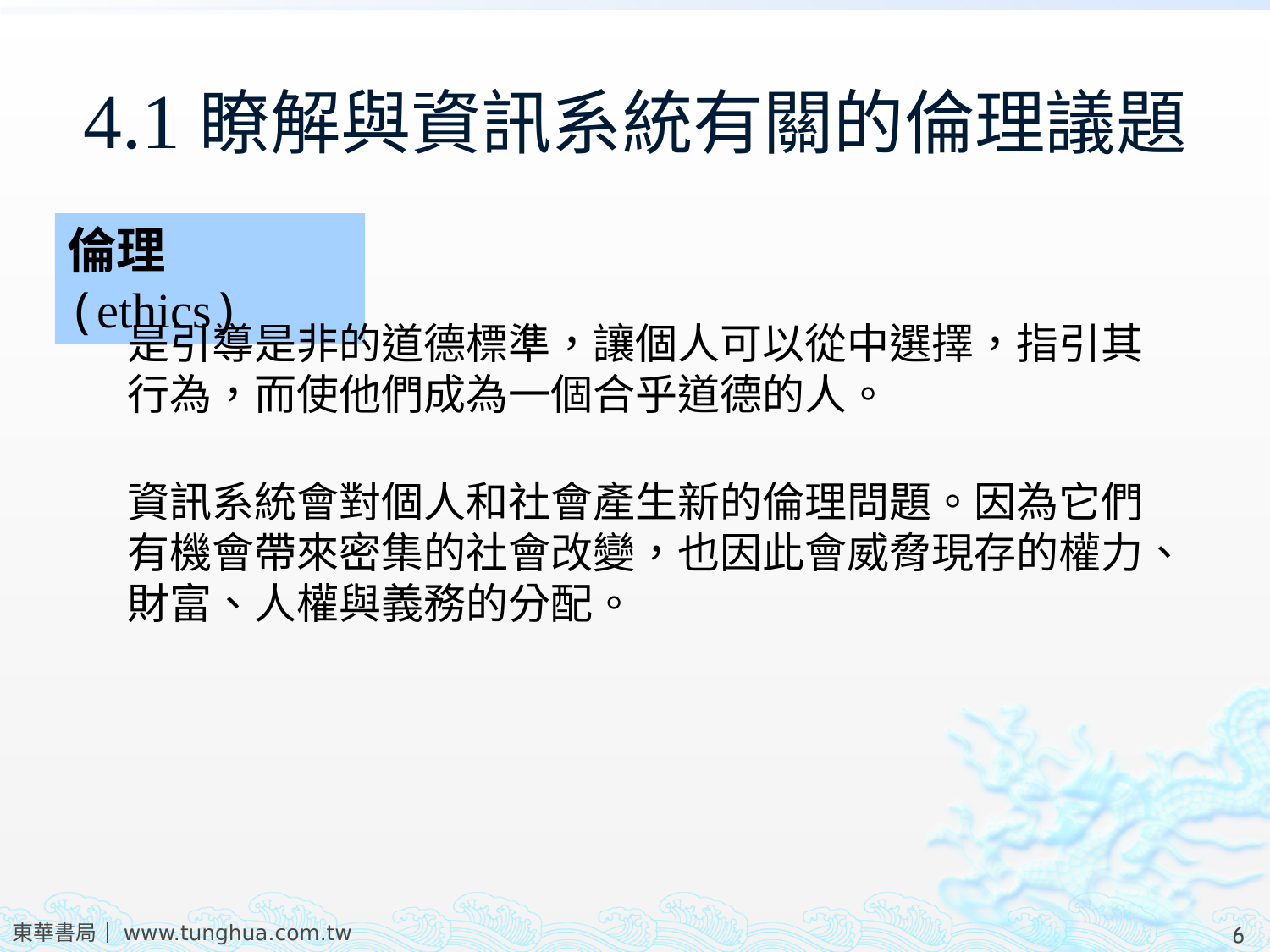

# 4.1瞭解與資訊系統有關的倫理議題
倫理 (ethics)
是引導是非的道德標準，讓個人可以從中選擇，指引其行為，而使他們成為一個合乎道德的人。
資訊系統會對個人和社會產生新的倫理問題。因為它們有機會帶來密集的社會改變，也因此會威脅現存的權力、財富、人權與義務的分配。